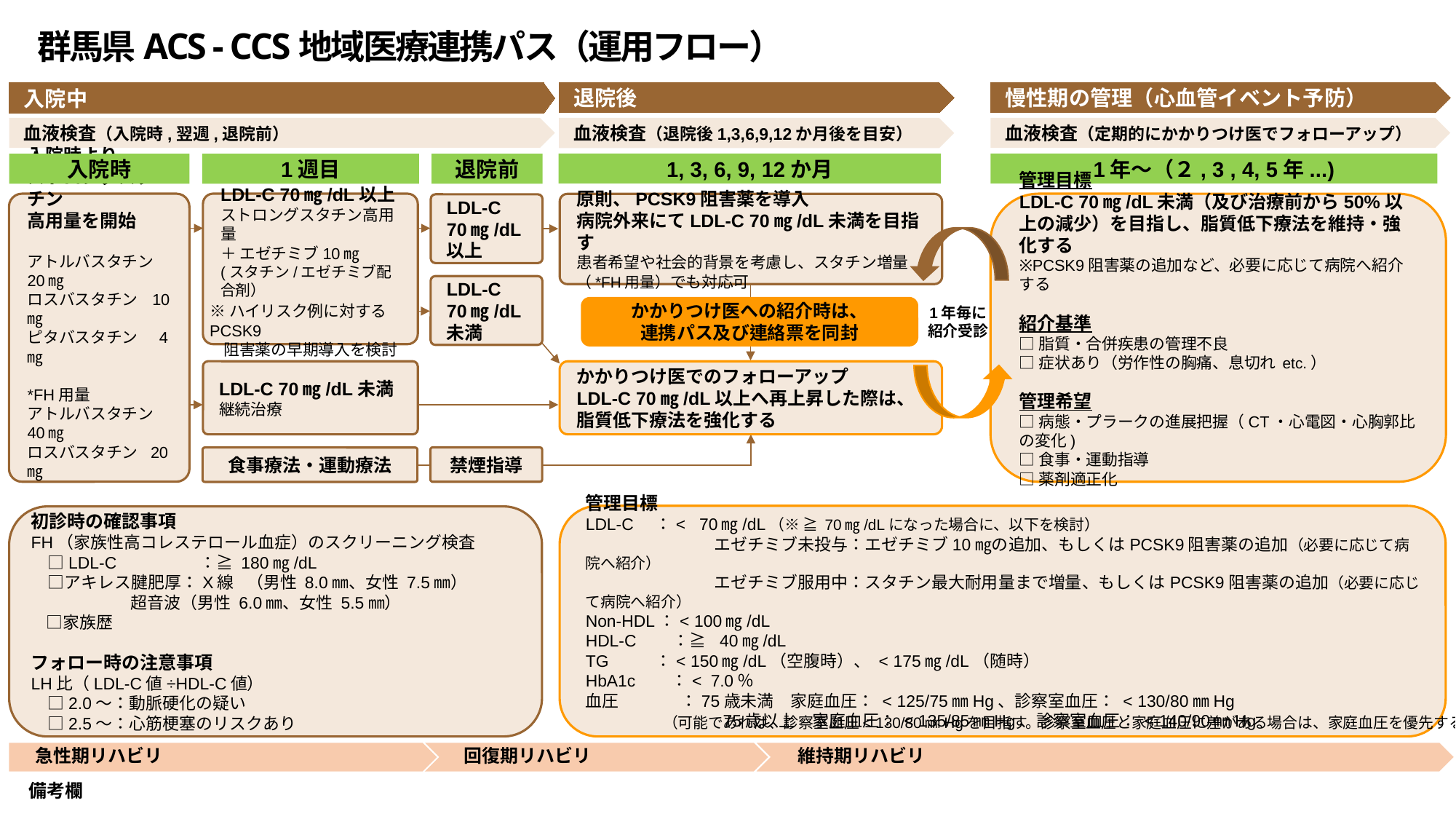

群馬県ACS - CCS地域医療連携パス（運用フロー）
退院後
慢性期の管理（心血管イベント予防）
入院中
血液検査（入院時,翌週,退院前）
血液検査（退院後1,3,6,9,12か月後を目安）
1, 3, 6, 9, 12か月
退院前
入院時
1週目
入院時より、
ストロングスタチン
高用量を開始

アトルバスタチン 20㎎
ロスバスタチン   10㎎
ピタバスタチン     4㎎

*FH用量
アトルバスタチン 40㎎
ロスバスタチン    20㎎

原則、PCSK9阻害薬を導入
病院外来にてLDL-C 70㎎/dL未満を目指す
患者希望や社会的背景を考慮し、スタチン増量
（*FH用量）でも対応可
かかりつけ医への紹介時は、
連携パス及び連絡票を同封
かかりつけ医でのフォローアップ
LDL-C 70㎎/dL以上へ再上昇した際は、
脂質低下療法を強化する
血液検査（定期的にかかりつけ医でフォローアップ）
1年～（２, 3 , 4, 5年...)
LDL-C 70㎎/dL以上
ストロングスタチン高用量
＋ エゼチミブ10㎎
(スタチン/エゼチミブ配合剤）

管理目標
LDL-C 70㎎/dL未満（及び治療前から50%以上の減少）を目指し、脂質低下療法を維持・強化する
※PCSK9阻害薬の追加など、必要に応じて病院へ紹介する

紹介基準
□脂質・合併疾患の管理不良
□症状あり（労作性の胸痛、息切れ etc.）

管理希望
□病態・プラークの進展把握（CT・心電図・心胸郭比の変化)
□食事・運動指導
□薬剤適正化

LDL-C
70㎎/dL以上

1年毎に
紹介受診

LDL-C
70㎎/dL
未満
※ハイリスク例に対するPCSK9
   阻害薬の早期導入を検討
LDL-C 70㎎/dL未満
継続治療
禁煙指導
食事療法・運動療法
管理目標
LDL-C     ：<   70㎎/dL（※ ≧ 70㎎/dLになった場合に、以下を検討）
　　　　　　　   エゼチミブ未投与：エゼチミブ10㎎の追加、もしくはPCSK9阻害薬の追加（必要に応じて病院へ紹介）
　　　　　　　   エゼチミブ服用中：スタチン最大耐用量まで増量、もしくはPCSK9阻害薬の追加（必要に応じて病院へ紹介）
Non-HDL：< 100㎎/dL
HDL-C　　：≧   40㎎/dL
TG         ：< 150㎎/dL（空腹時）、 < 175㎎/dL（随時）
HbA1c　　：<  7.0％
血圧　　　　：75歳未満　家庭血圧： < 125/75㎜Hg、診察室血圧： < 130/80㎜Hg
　　　　　　　　 75歳以上　家庭血圧： < 135/85㎜Hg、診察室血圧： < 140/90㎜Hg

初診時の確認事項
FH（家族性高コレステロール血症）のスクリーニング検査
　□LDL-C　　　　　：≧ 180㎎/dL
　□アキレス腱肥厚：X線    （男性 8.0㎜、女性 7.5㎜）
                         超音波（男性 6.0㎜、女性 5.5㎜）
　□家族歴

フォロー時の注意事項
LH比（LDL-C値÷HDL-C値）
　□2.0～：動脈硬化の疑い
　□2.5～：心筋梗塞のリスクあり

　　　　　　　 （可能であれば、診察室血圧< 130/80㎜Hgを目指す。診察室血圧と家庭血圧に差がある場合は、家庭血圧を優先する）

　  回復期リハビリ

　維持期リハビリ

　急性期リハビリ
 備考欄